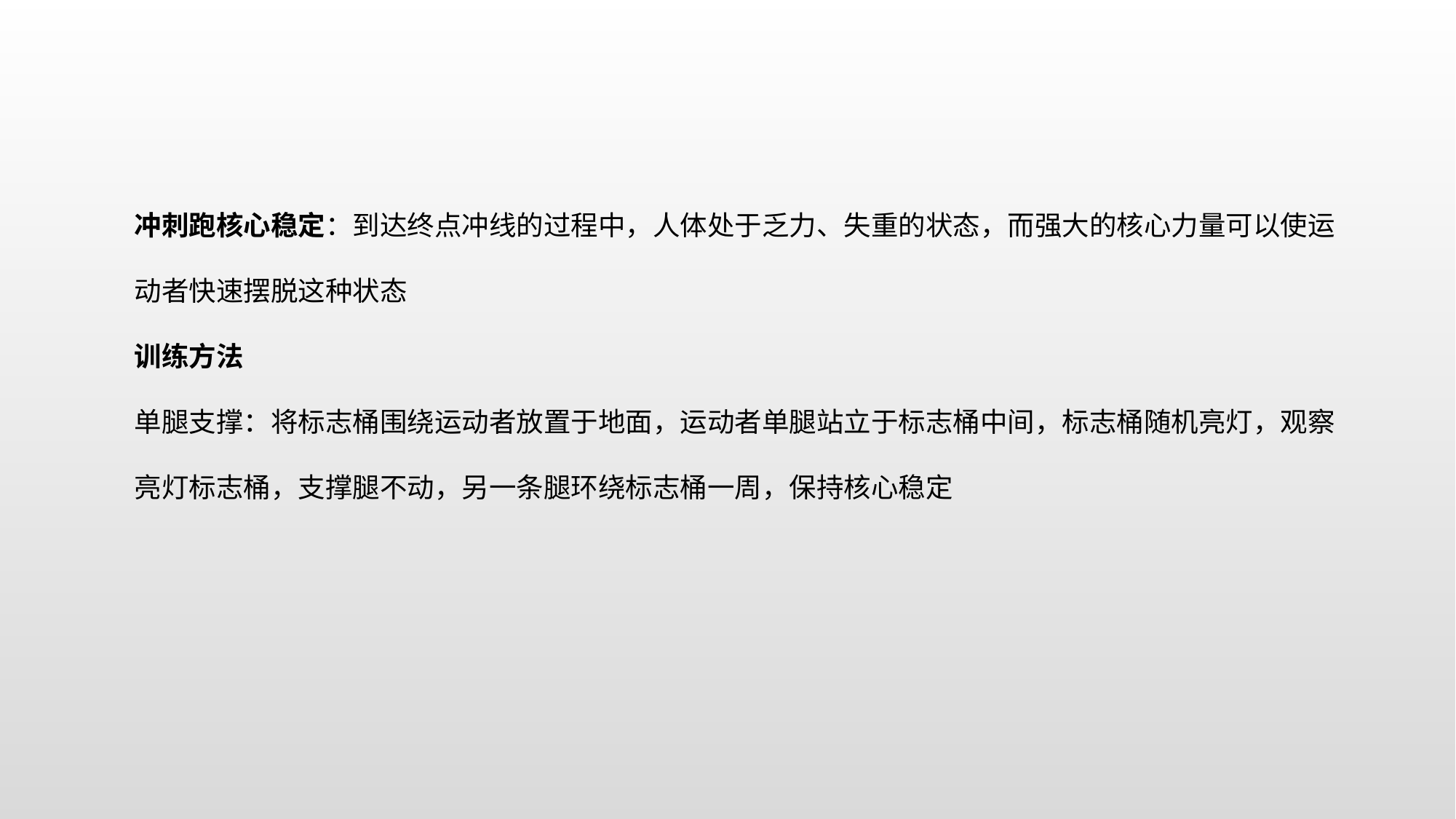

冲刺跑核心稳定：到达终点冲线的过程中，人体处于乏力、失重的状态，而强大的核心力量可以使运动者快速摆脱这种状态
训练方法
单腿支撑：将标志桶围绕运动者放置于地面，运动者单腿站立于标志桶中间，标志桶随机亮灯，观察亮灯标志桶，支撑腿不动，另一条腿环绕标志桶一周，保持核心稳定